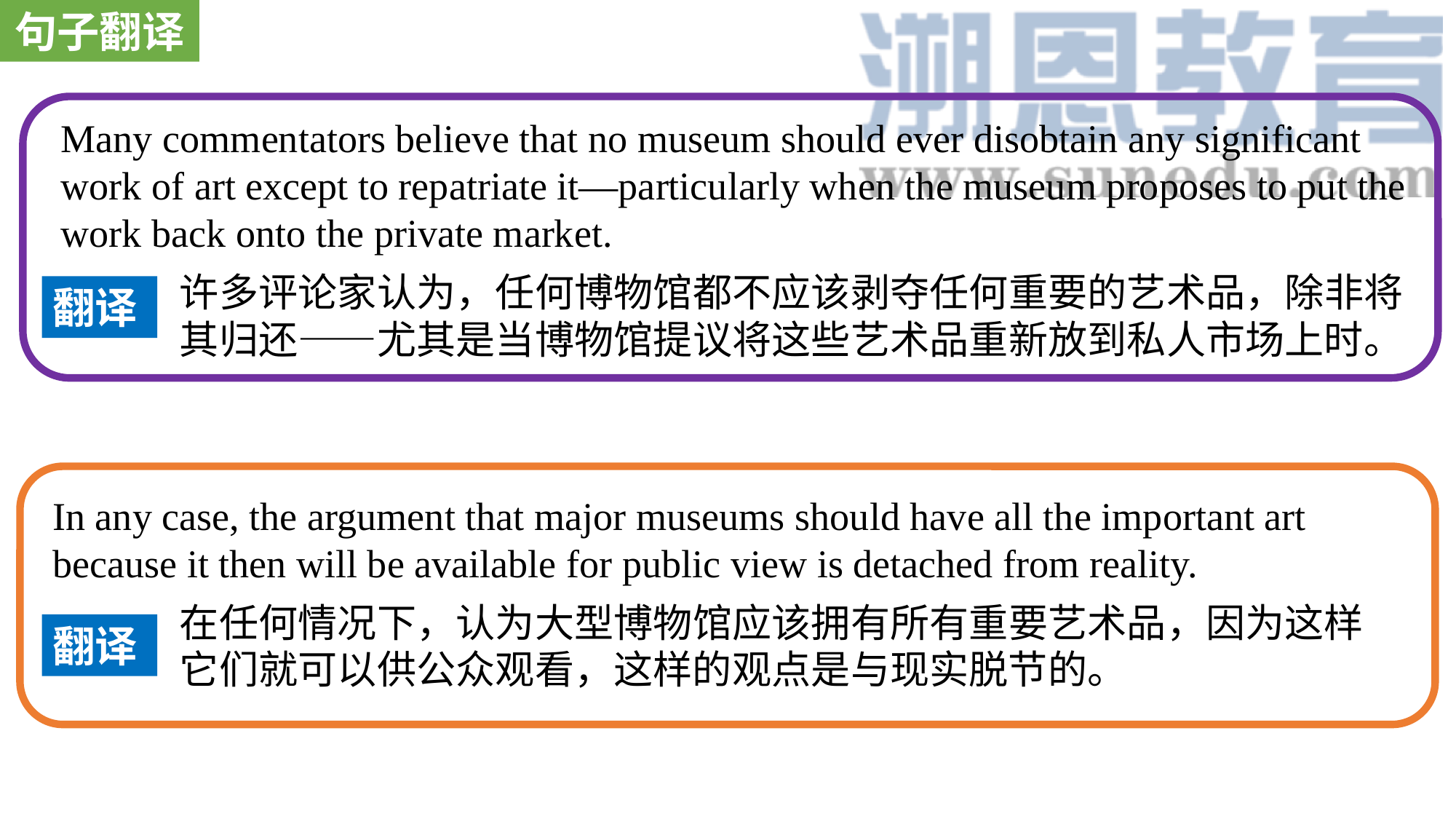

句子翻译

Many commentators believe that no museum should ever disobtain any significant work of art except to repatriate it—particularly when the museum proposes to put the work back onto the private market.
许多评论家认为，任何博物馆都不应该剥夺任何重要的艺术品，除非将其归还——尤其是当博物馆提议将这些艺术品重新放到私人市场上时。
翻译

In any case, the argument that major museums should have all the important art because it then will be available for public view is detached from reality.
在任何情况下，认为大型博物馆应该拥有所有重要艺术品，因为这样它们就可以供公众观看，这样的观点是与现实脱节的。
翻译